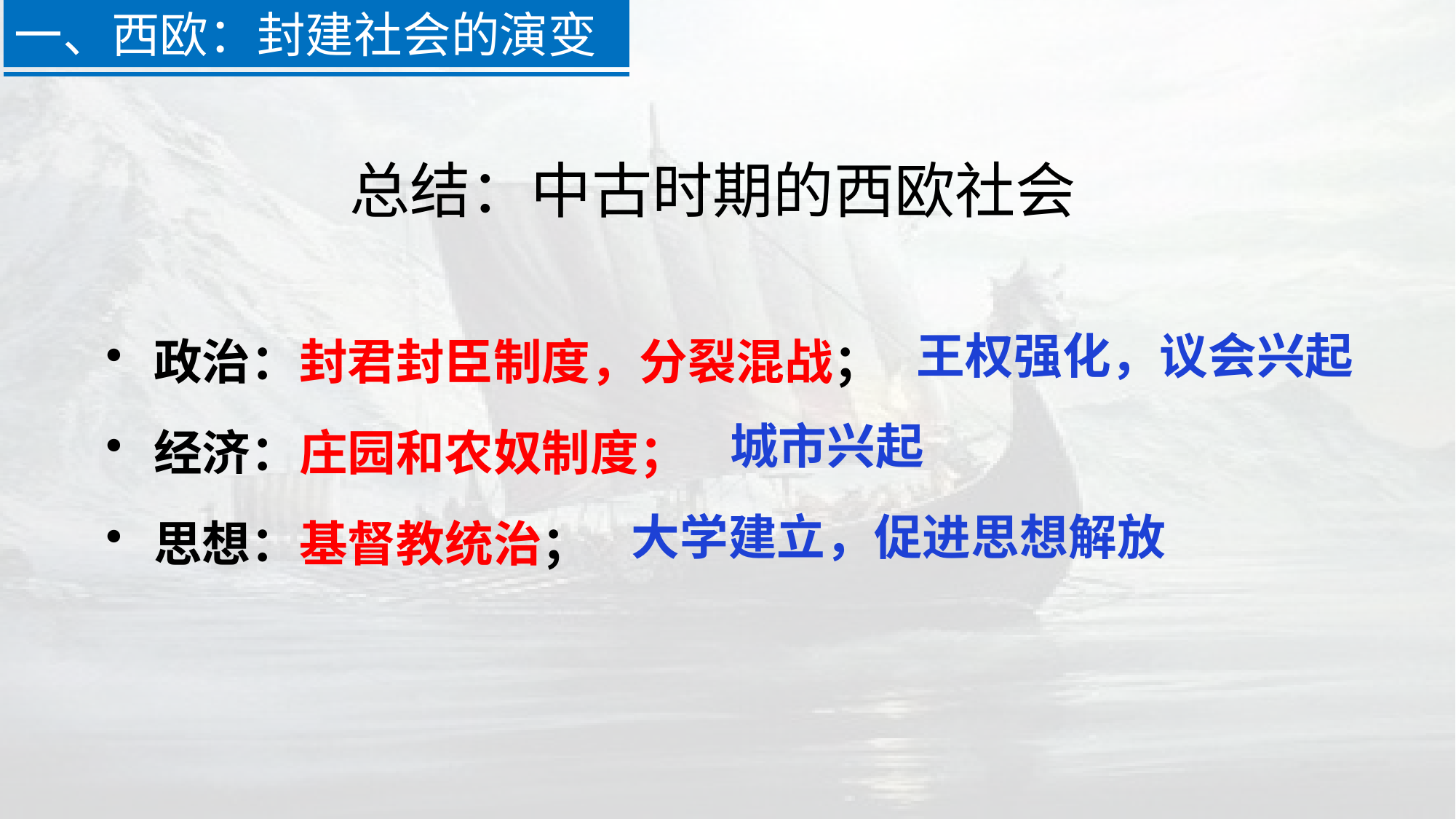

一、西欧：封建社会的演变
总结：中古时期的西欧社会
政治：封君封臣制度，分裂混战；王权强化，议会兴起
经济：庄园和农奴制度； 城市兴起
思想：基督教统治；大学建立，促进思想解放
王权强化，议会兴起
城市兴起
大学建立，促进思想解放